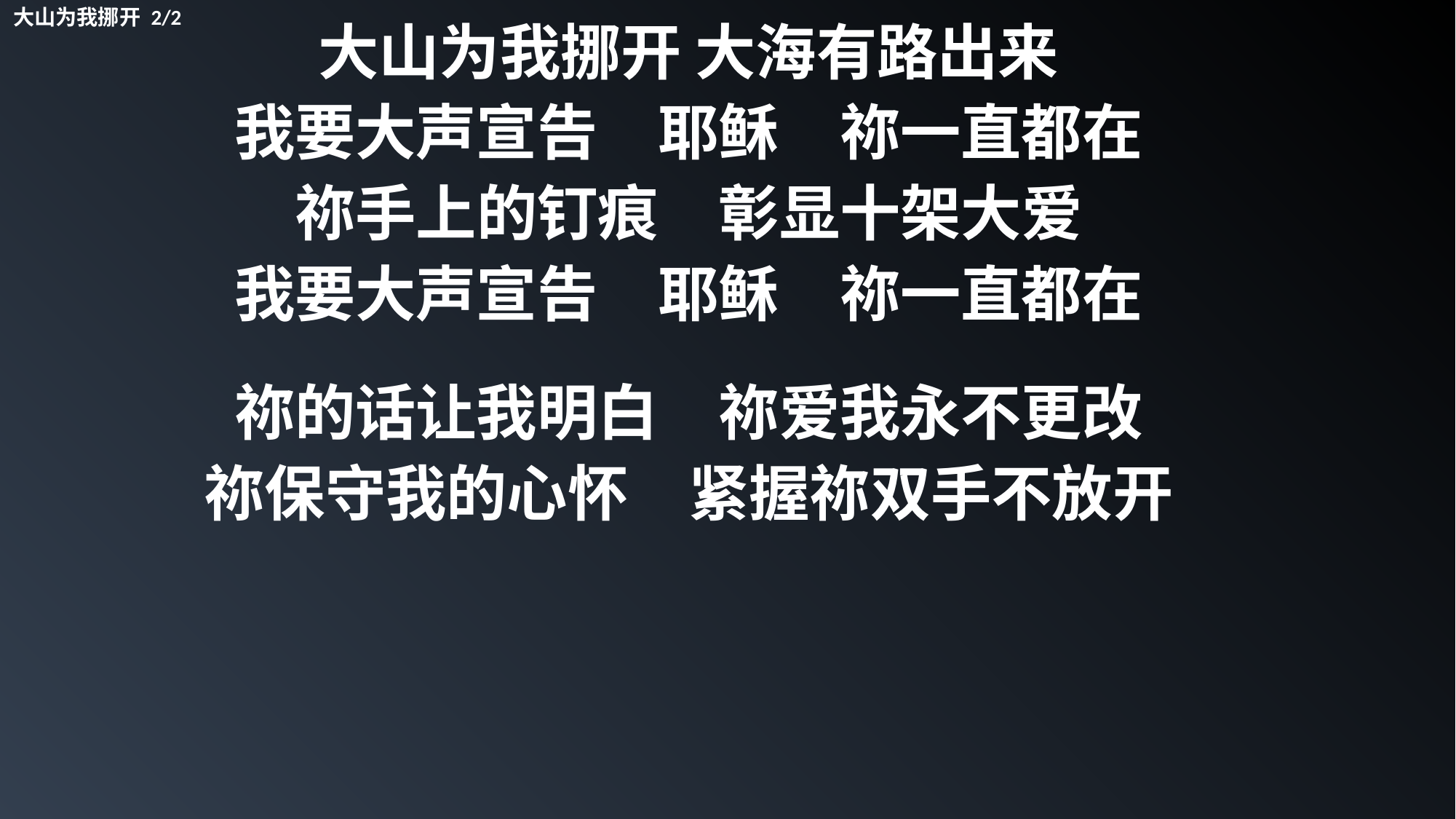

大山为我挪开 2/2
大山为我挪开 大海有路出来
我要大声宣告　耶稣　祢一直都在
祢手上的钉痕　彰显十架大爱
我要大声宣告　耶稣　祢一直都在
祢的话让我明白　祢爱我永不更改
祢保守我的心怀　紧握祢双手不放开